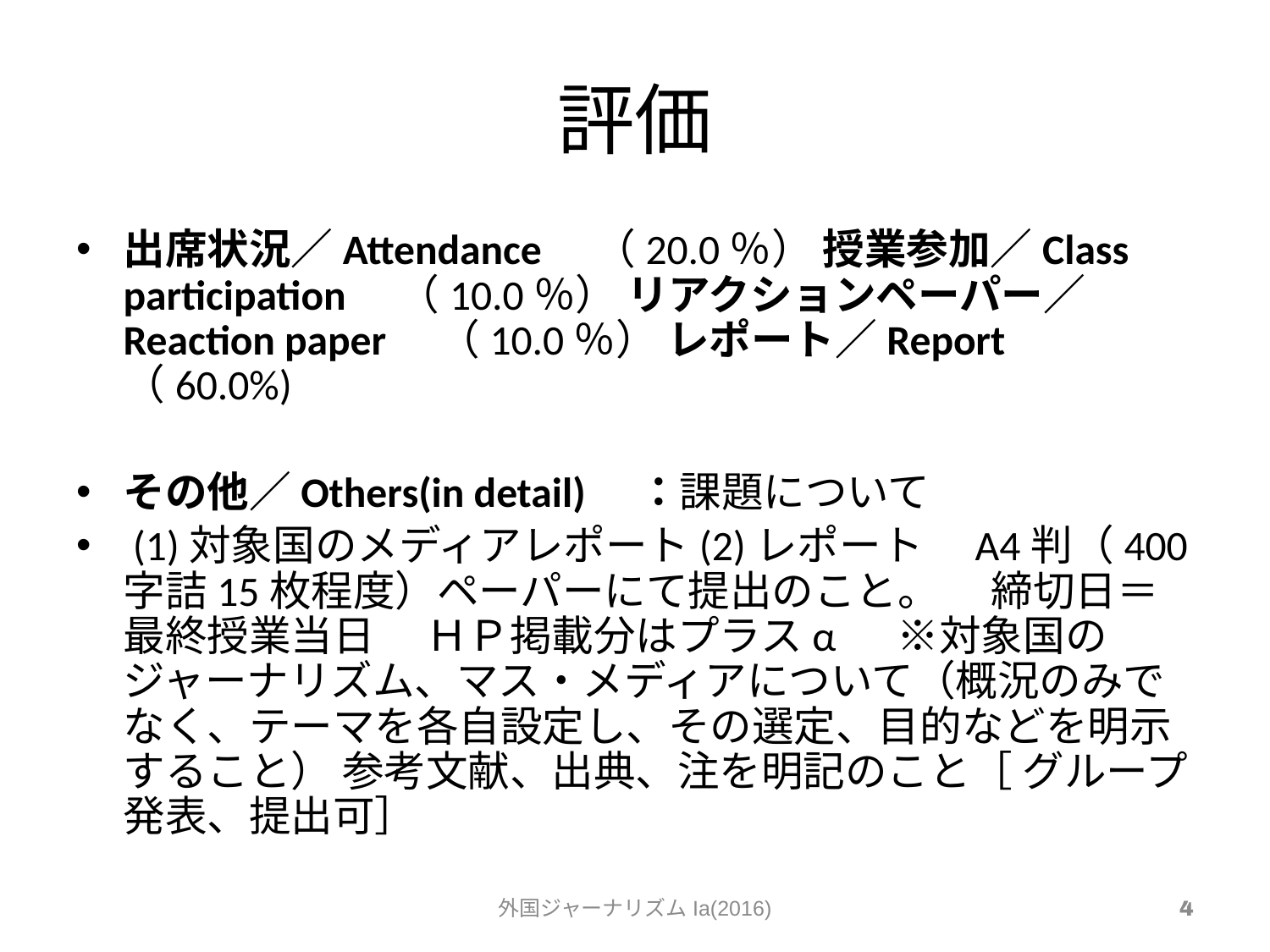

# 評価
出席状況／Attendance　（20.0％） 授業参加／Class participation　（10.0％） リアクションペーパー／Reaction paper　（10.0％） レポート／Report　（60.0%)

その他／Others(in detail)　：課題について
 (1)対象国のメディアレポート(2)レポート　A4判（400字詰15枚程度）ペーパーにて提出のこと。 　締切日＝最終授業当日 　ＨＰ掲載分はプラスα 　※対象国のジャーナリズム、マス・メディアについて（概況のみでなく、テーマを各自設定し、その選定、目的などを明示すること） 参考文献、出典、注を明記のこと［ グループ発表、提出可］
外国ジャーナリズムIa(2016)
4